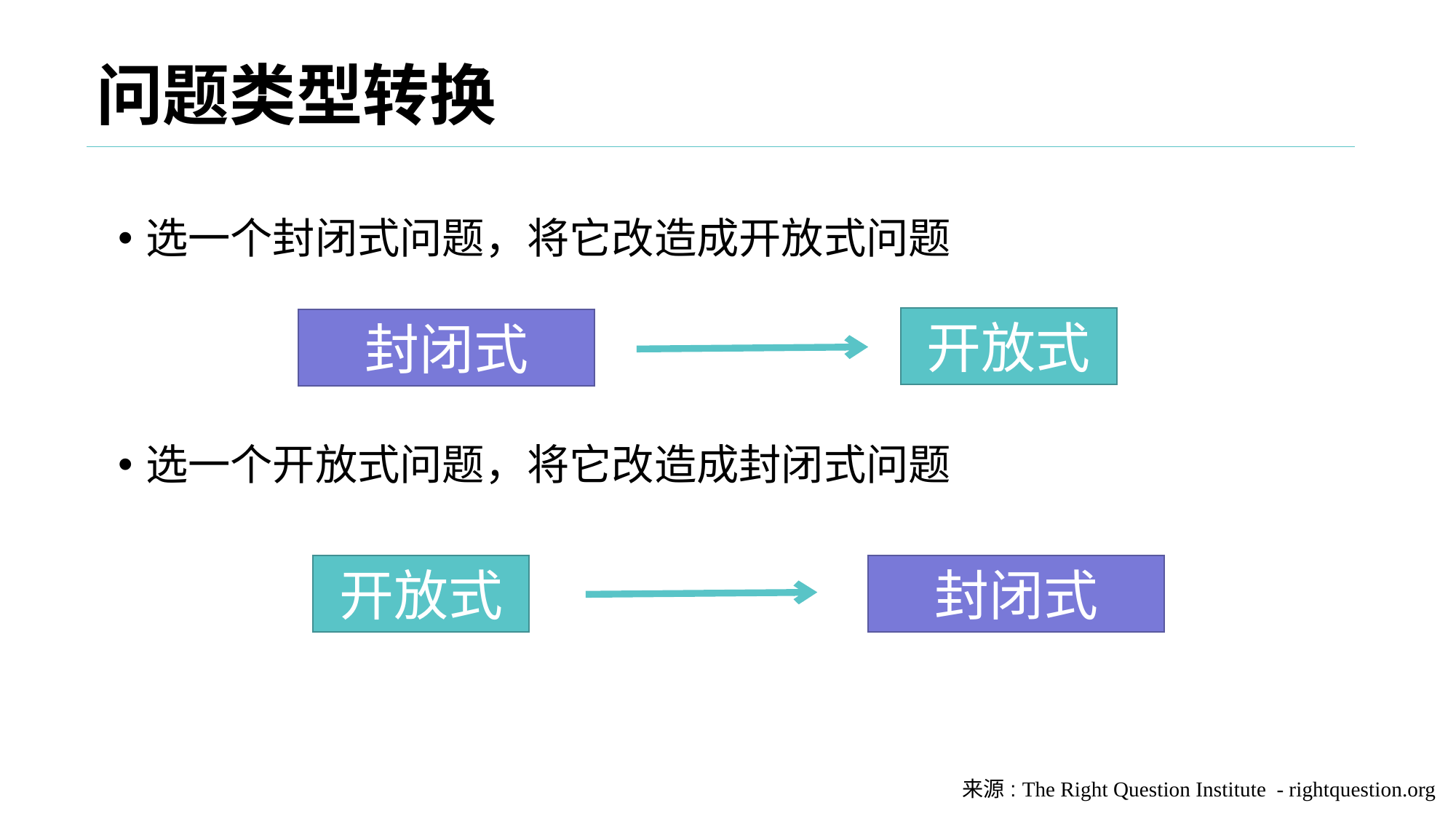

# 问题类型转换
选一个封闭式问题，将它改造成开放式问题

选一个开放式问题，将它改造成封闭式问题

开放式
封闭式
开放式
封闭式